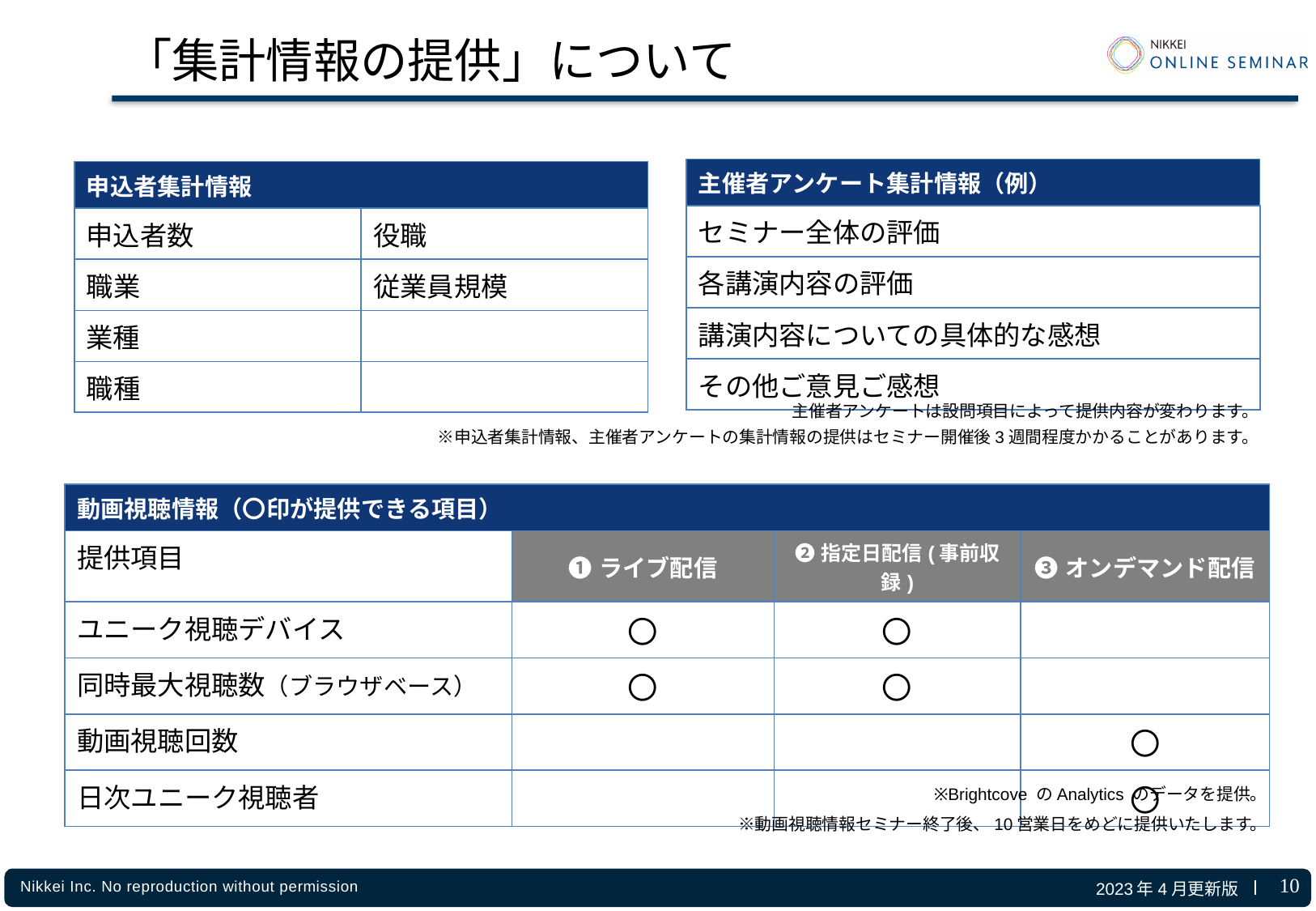

# 「集計情報の提供」について
| 主催者アンケート集計情報（例） |
| --- |
| セミナー全体の評価 |
| 各講演内容の評価 |
| 講演内容についての具体的な感想 |
| その他ご意見ご感想 |
| 申込者集計情報 |  |
| --- | --- |
| 申込者数 | 役職 |
| 職業 | 従業員規模 |
| 業種 |  |
| 職種 |  |
主催者アンケートは設問項目によって提供内容が変わります。
※申込者集計情報、主催者アンケートの集計情報の提供はセミナー開催後3週間程度かかることがあります。
| 動画視聴情報（〇印が提供できる項目） |  |  |  |
| --- | --- | --- | --- |
| 提供項目 | ❶ライブ配信 | ❷指定日配信(事前収録) | ❸オンデマンド配信 |
| ユニーク視聴デバイス | 〇 | 〇 |  |
| 同時最大視聴数（ブラウザベース） | 〇 | 〇 |  |
| 動画視聴回数 |  |  | 〇 |
| 日次ユニーク視聴者 |  |  | 〇 |
※Brightcove のAnalytics のデータを提供。
※動画視聴情報セミナー終了後、10営業日をめどに提供いたします。
10